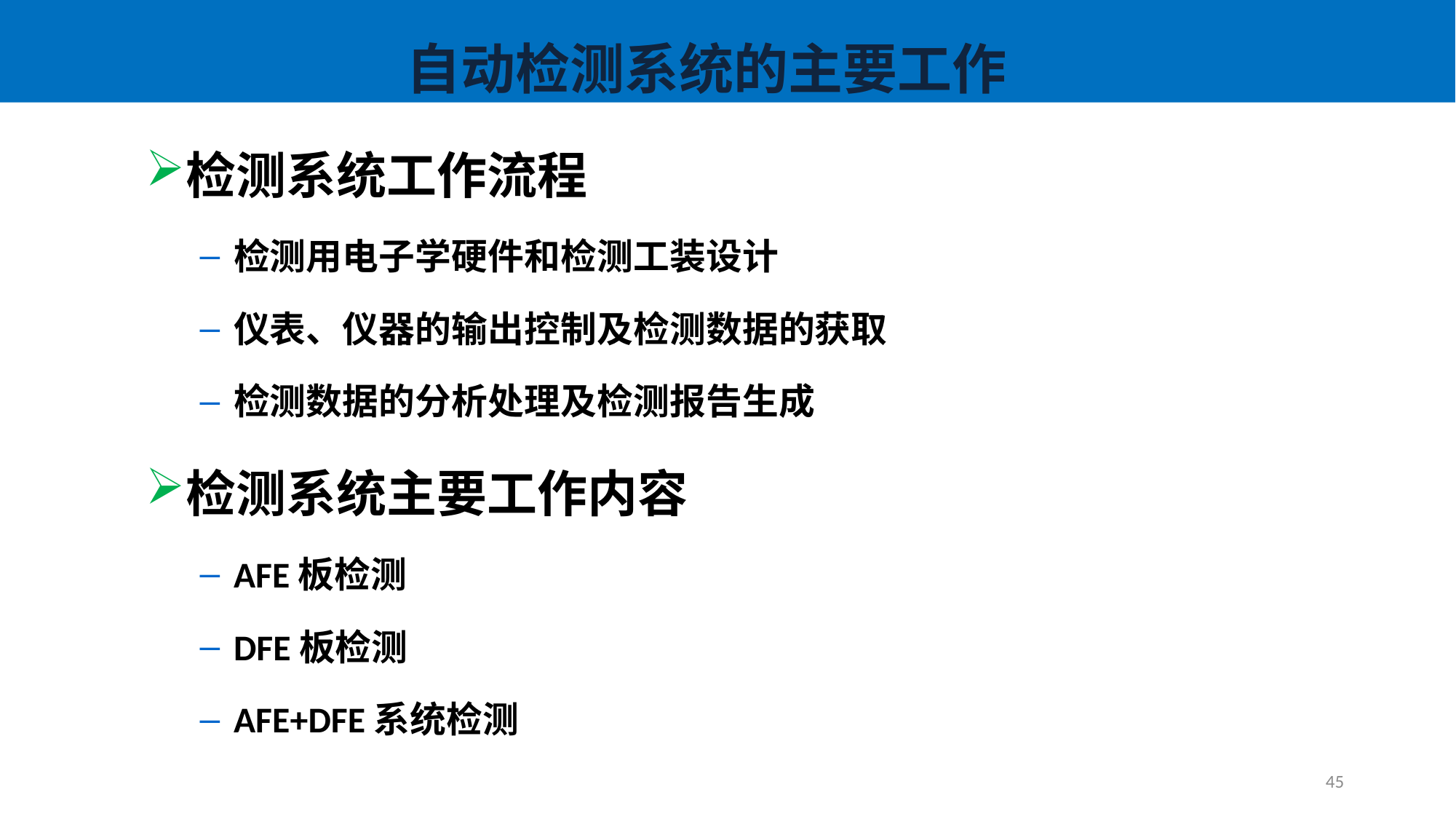

# 自动检测系统的主要工作
检测系统工作流程
检测用电子学硬件和检测工装设计
仪表、仪器的输出控制及检测数据的获取
检测数据的分析处理及检测报告生成
检测系统主要工作内容
AFE板检测
DFE板检测
AFE+DFE系统检测
45